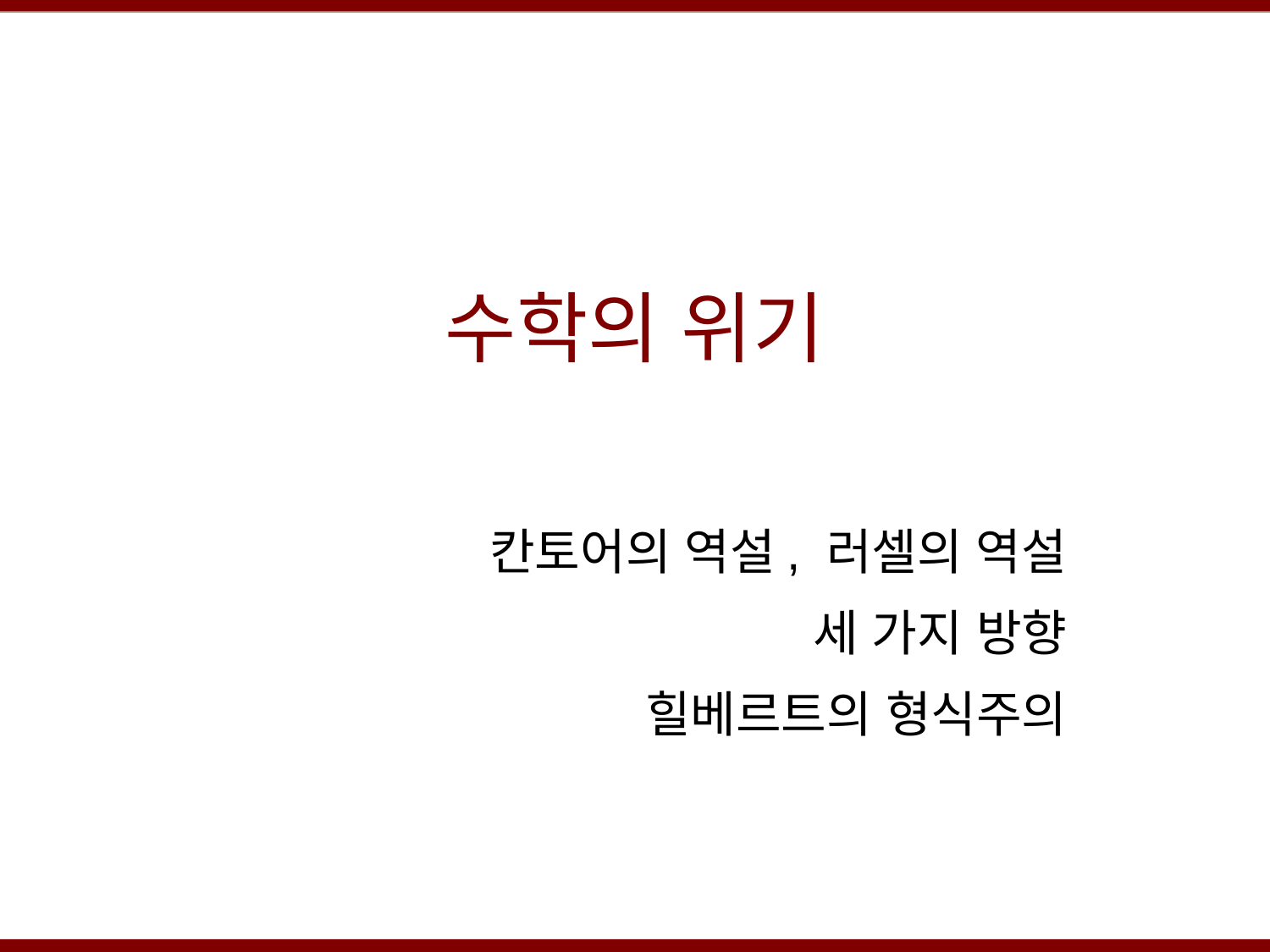

# 수학의 위기
칸토어의 역설, 러셀의 역설
세 가지 방향
힐베르트의 형식주의